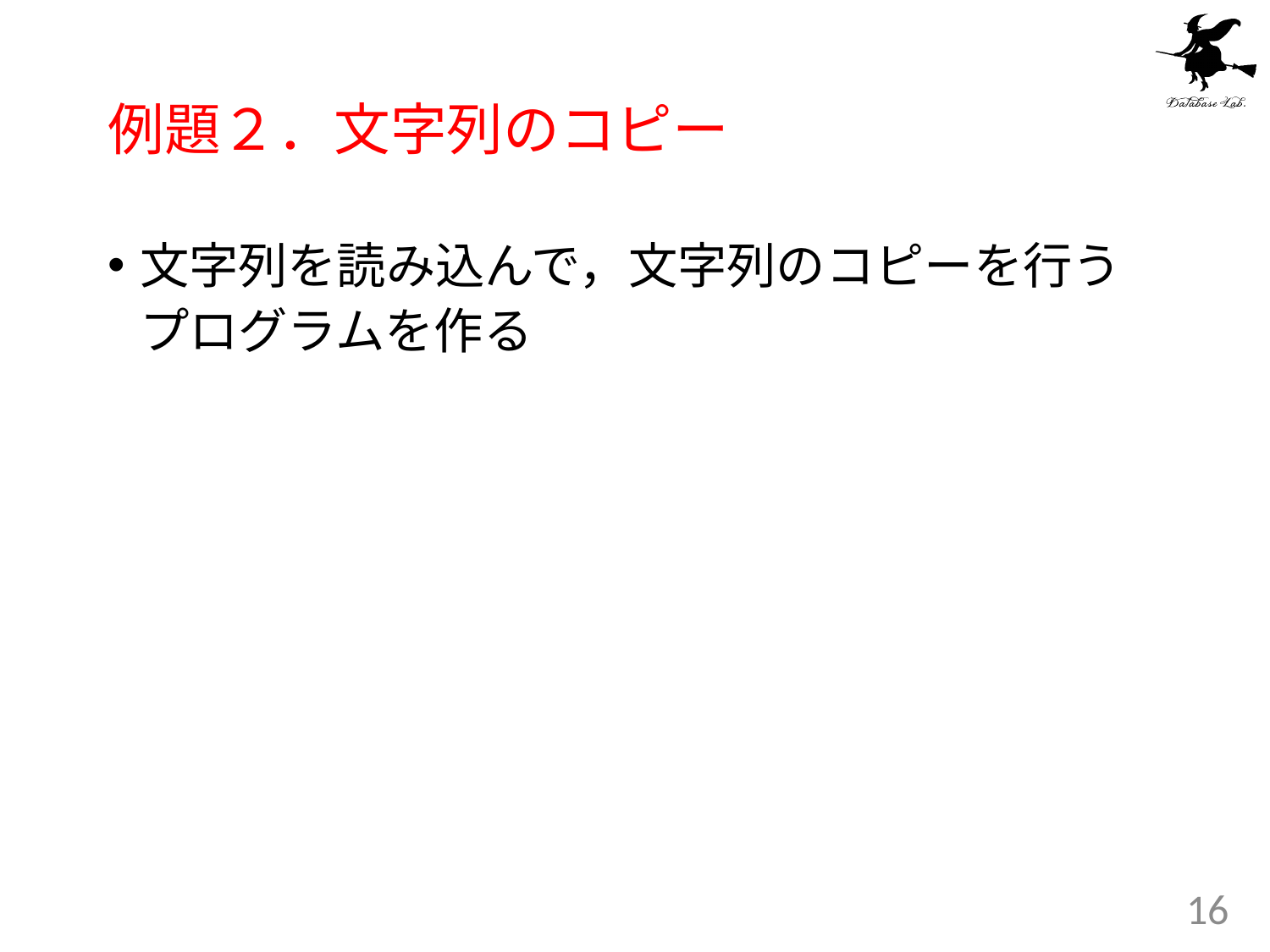

# 例題２．文字列のコピー
文字列を読み込んで，文字列のコピーを行うプログラムを作る
16